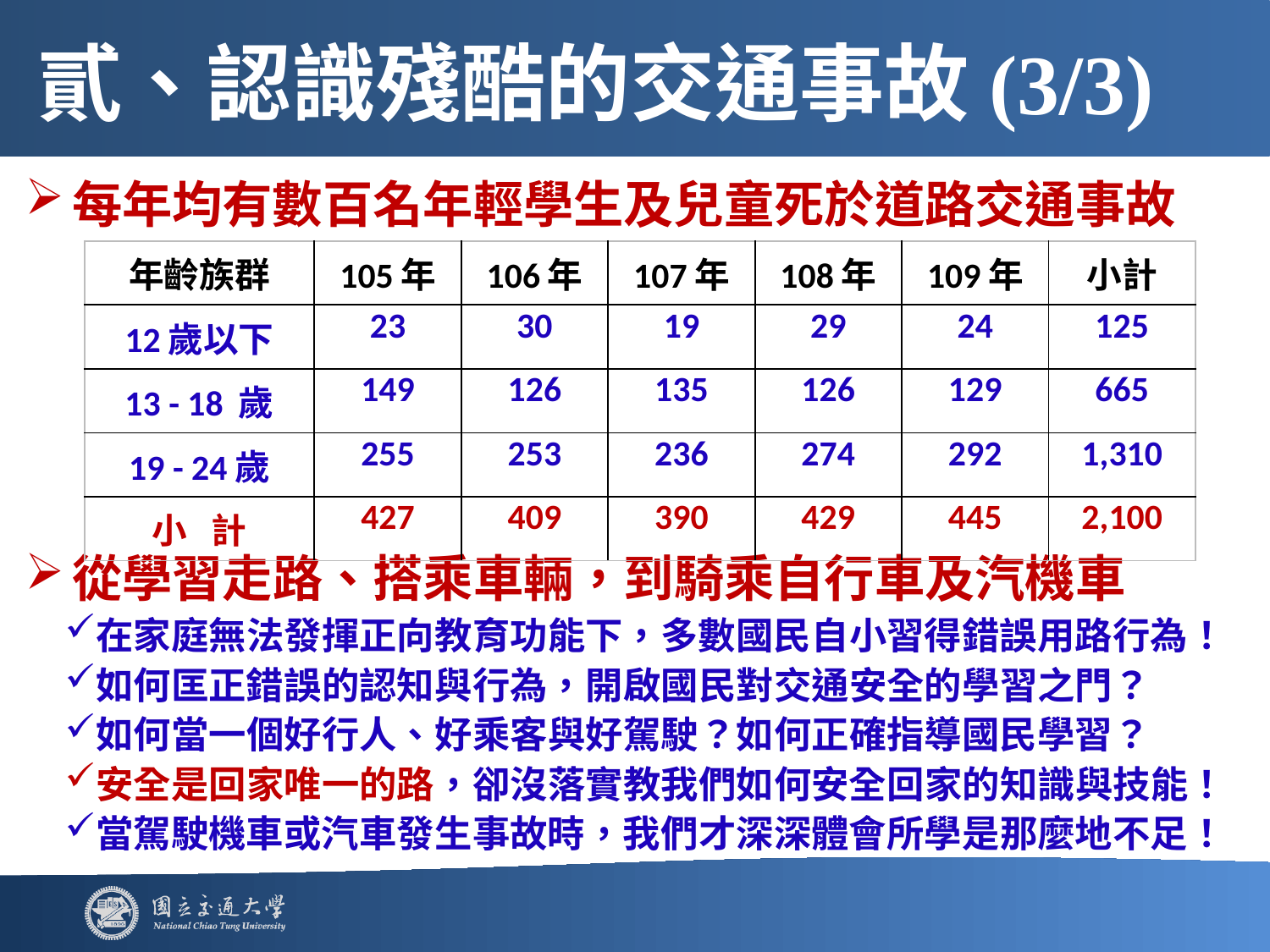

# 貳、認識殘酷的交通事故(3/3)
每年均有數百名年輕學生及兒童死於道路交通事故

從學習走路、搭乘車輛，到騎乘自行車及汽機車
在家庭無法發揮正向教育功能下，多數國民自小習得錯誤用路行為！
如何匡正錯誤的認知與行為，開啟國民對交通安全的學習之門？
如何當一個好行人、好乘客與好駕駛？如何正確指導國民學習？
安全是回家唯一的路，卻沒落實教我們如何安全回家的知識與技能！
當駕駛機車或汽車發生事故時，我們才深深體會所學是那麼地不足！
| 年齡族群 | 105年 | 106年 | 107年 | 108年 | 109年 | 小計 |
| --- | --- | --- | --- | --- | --- | --- |
| 12歲以下 | 23 | 30 | 19 | 29 | 24 | 125 |
| 13 - 18 歲 | 149 | 126 | 135 | 126 | 129 | 665 |
| 19 - 24歲 | 255 | 253 | 236 | 274 | 292 | 1,310 |
| 小 計 | 427 | 409 | 390 | 429 | 445 | 2,100 |